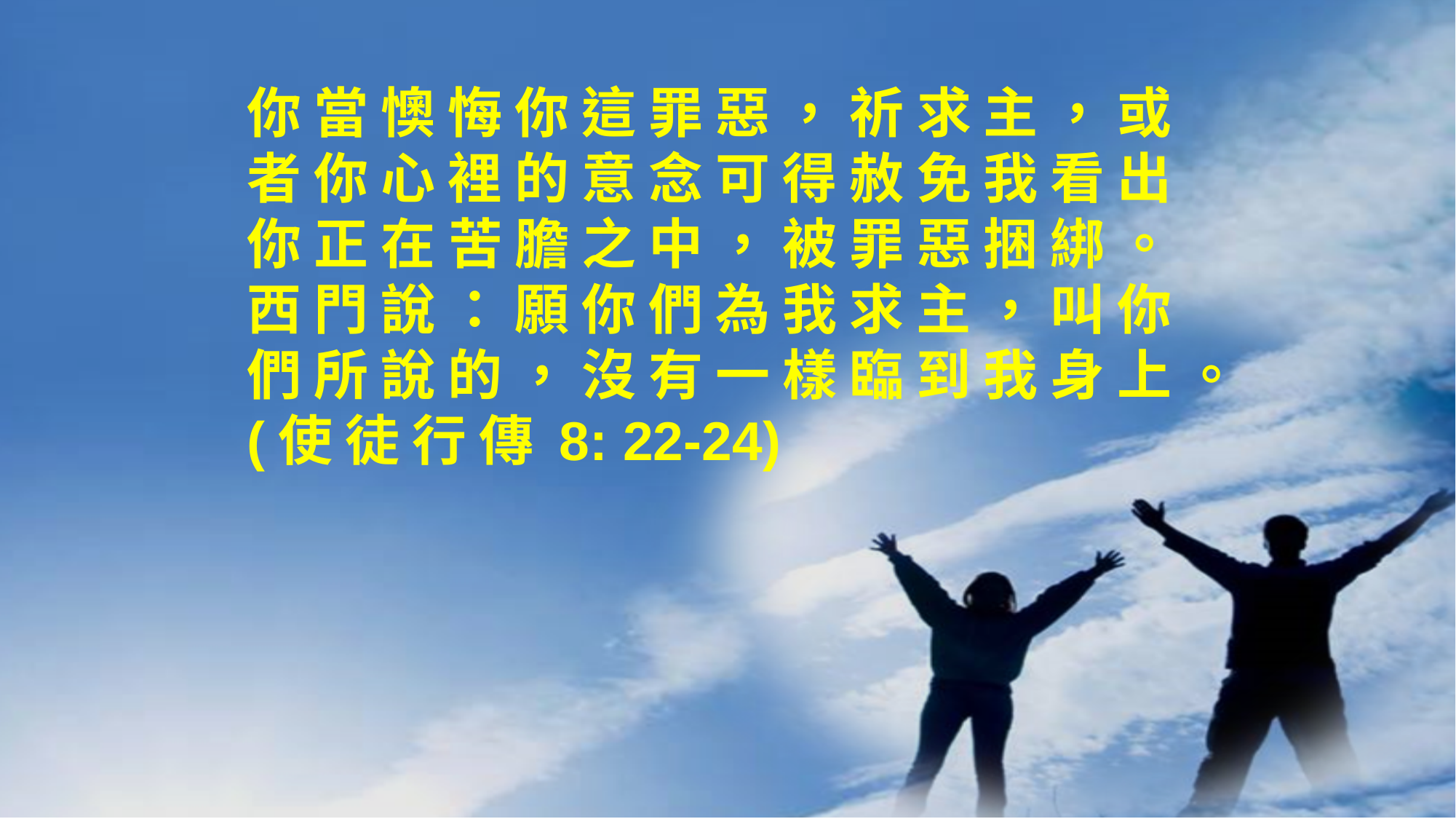

你 當 懊 悔 你 這 罪 惡 ， 祈 求 主 ， 或 者 你 心 裡 的 意 念 可 得 赦 免 我 看 出 你 正 在 苦 膽 之 中 ， 被 罪 惡 捆 綁 。西 門 說 ： 願 你 們 為 我 求 主 ， 叫 你 們 所 說 的 ， 沒 有 一 樣 臨 到 我 身 上 。(使 徒 行 傳 8: 22-24)